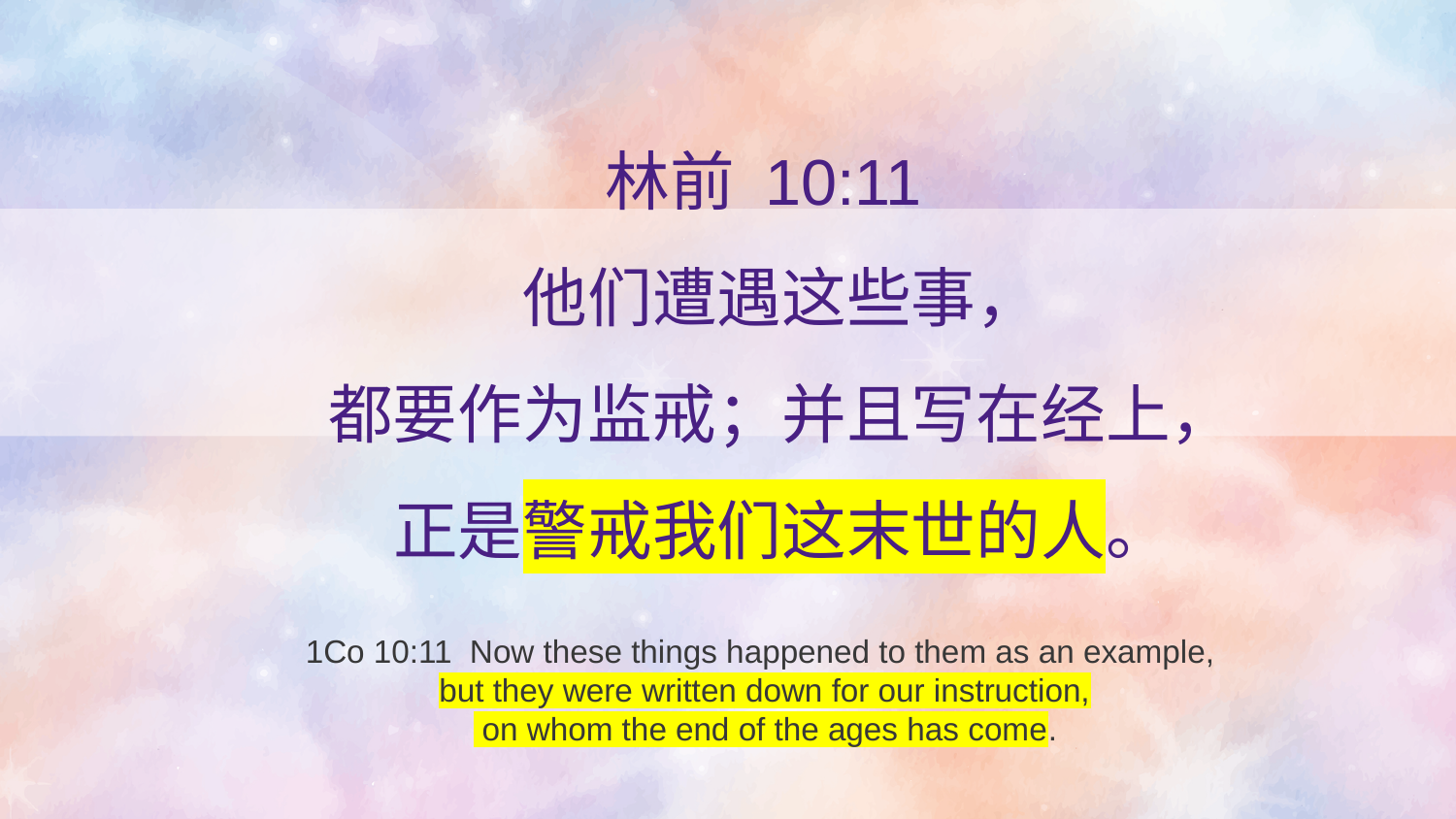

# 林前 10:11   他们遭遇这些事， 都要作为监戒；并且写在经上， 正是警戒我们这末世的人。

1Co 10:11  Now these things happened to them as an example,
but they were written down for our instruction,
 on whom the end of the ages has come.